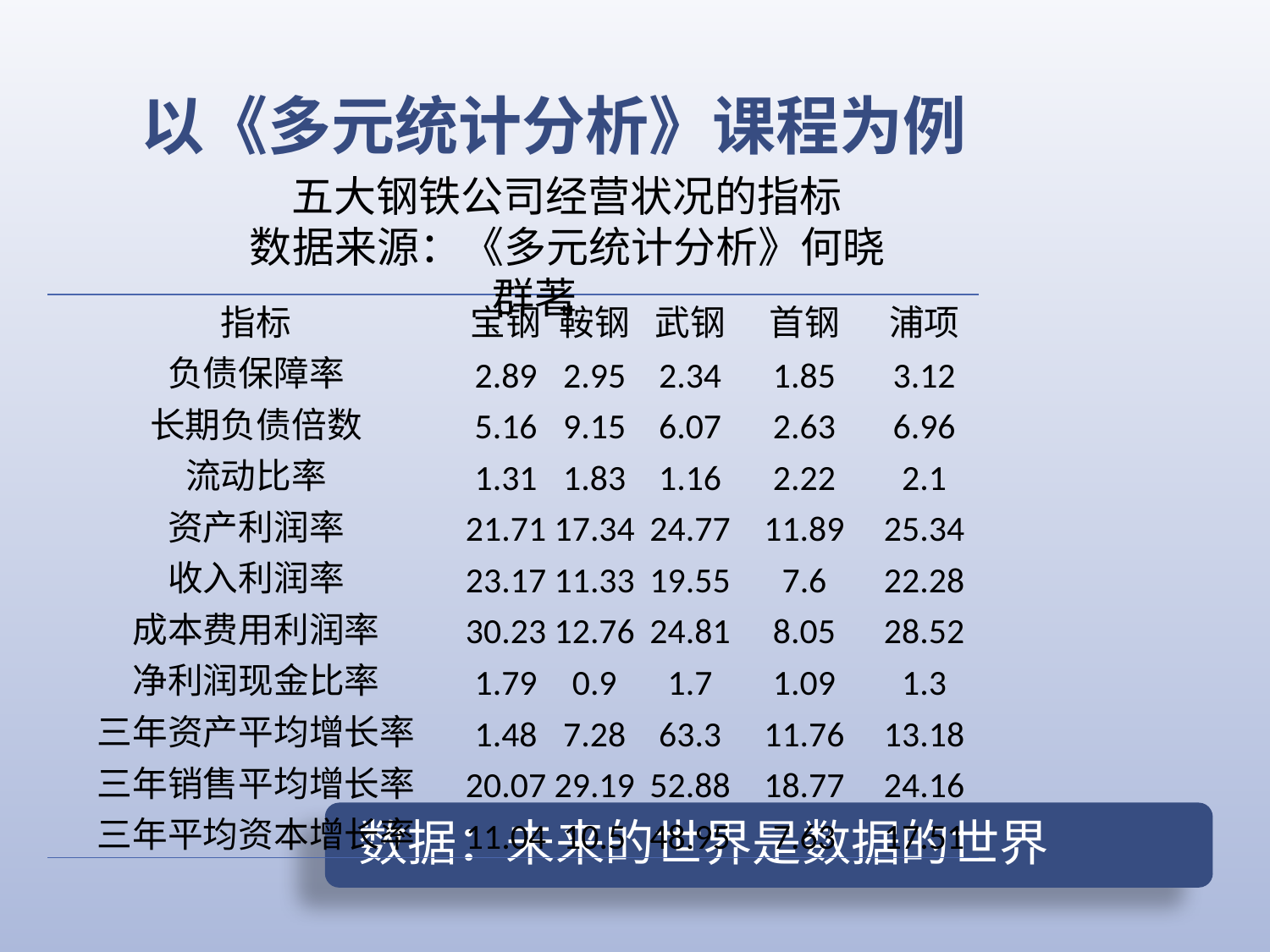

# 以《多元统计分析》课程为例
五大钢铁公司经营状况的指标
数据来源：《多元统计分析》何晓群著
| 指标 | 宝钢 | 鞍钢 | 武钢 | 首钢 | 浦项 |
| --- | --- | --- | --- | --- | --- |
| 负债保障率 | 2.89 | 2.95 | 2.34 | 1.85 | 3.12 |
| 长期负债倍数 | 5.16 | 9.15 | 6.07 | 2.63 | 6.96 |
| 流动比率 | 1.31 | 1.83 | 1.16 | 2.22 | 2.1 |
| 资产利润率 | 21.71 | 17.34 | 24.77 | 11.89 | 25.34 |
| 收入利润率 | 23.17 | 11.33 | 19.55 | 7.6 | 22.28 |
| 成本费用利润率 | 30.23 | 12.76 | 24.81 | 8.05 | 28.52 |
| 净利润现金比率 | 1.79 | 0.9 | 1.7 | 1.09 | 1.3 |
| 三年资产平均增长率 | 1.48 | 7.28 | 63.3 | 11.76 | 13.18 |
| 三年销售平均增长率 | 20.07 | 29.19 | 52.88 | 18.77 | 24.16 |
| 三年平均资本增长率 | 11.04 | 10.5 | 48.95 | 7.63 | 17.51 |

数据：未来的世界是数据的世界